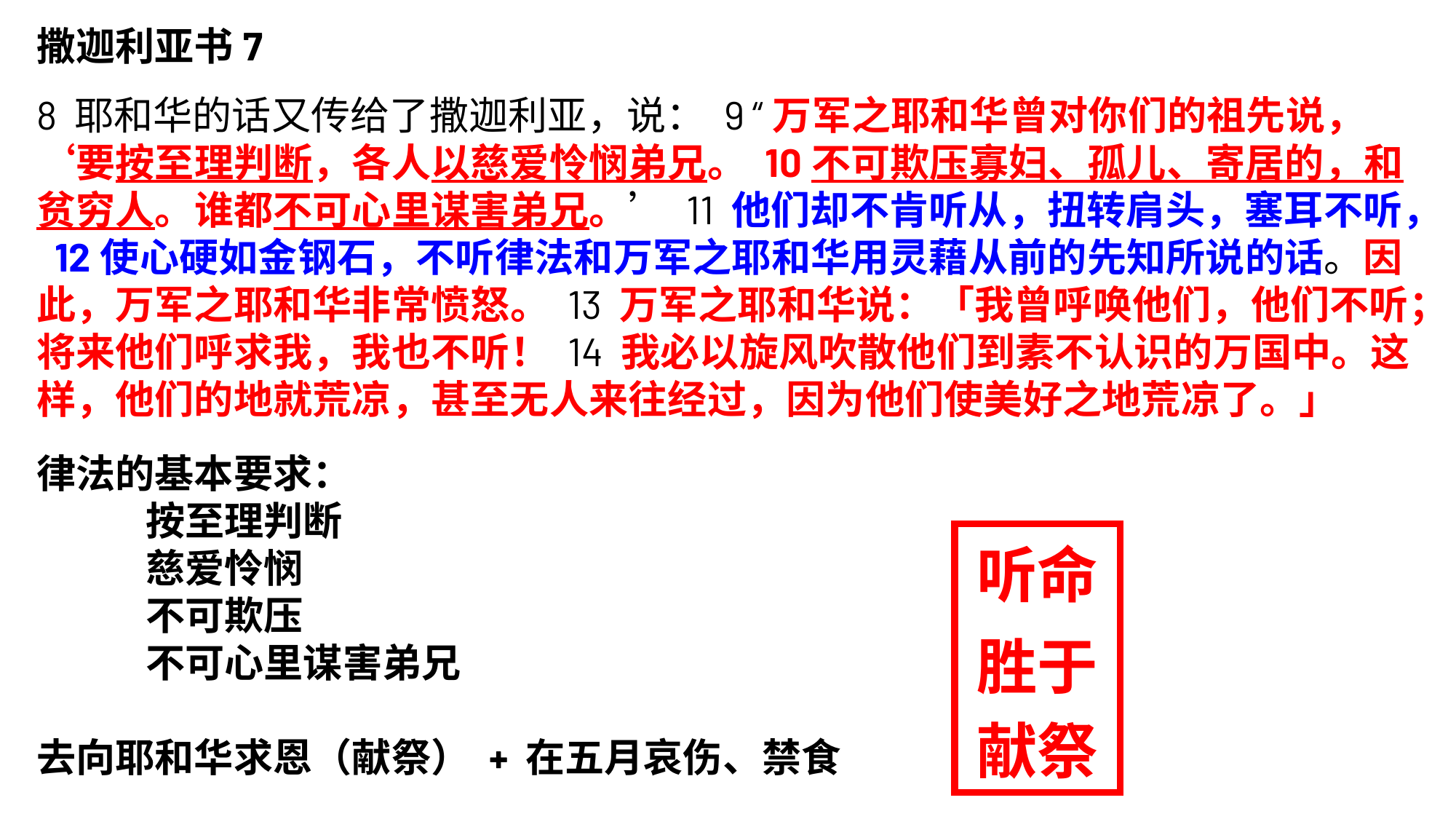

撒迦利亚书7

8 耶和华的话又传给了撒迦利亚，说： 9 “万军之耶和华曾对你们的祖先说，‘要按至理判断，各人以慈爱怜悯弟兄。 10不可欺压寡妇、孤儿、寄居的，和贫穷人。谁都不可心里谋害弟兄。’ 11 他们却不肯听从，扭转肩头，塞耳不听， 12使心硬如金钢石，不听律法和万军之耶和华用灵藉从前的先知所说的话。因此，万军之耶和华非常愤怒。 13 万军之耶和华说：「我曾呼唤他们，他们不听；将来他们呼求我，我也不听！ 14 我必以旋风吹散他们到素不认识的万国中。这样，他们的地就荒凉，甚至无人来往经过，因为他们使美好之地荒凉了。」

律法的基本要求：
	按至理判断
	慈爱怜悯
	不可欺压
	不可心里谋害弟兄

去向耶和华求恩（献祭） + 在五月哀伤、禁食

胜于
听命
献祭